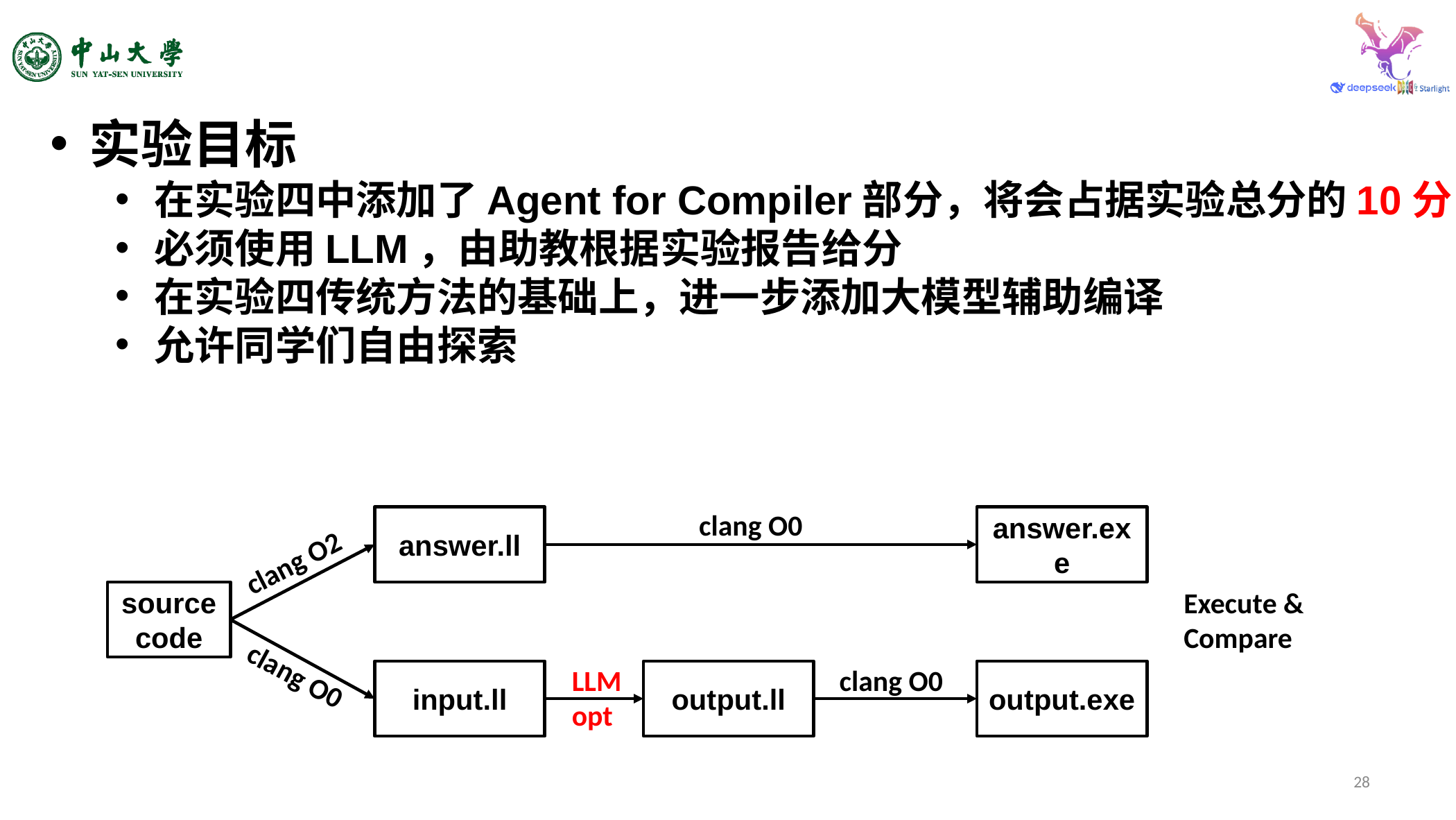

实验目标
在实验四中添加了Agent for Compiler部分，将会占据实验总分的10分
必须使用LLM，由助教根据实验报告给分
在实验四传统方法的基础上，进一步添加大模型辅助编译
允许同学们自由探索
clang O0
answer.ll
answer.exe
clang O2
Execute & Compare
source code
clang O0
clang O0
LLMopt
input.ll
output.ll
output.exe
28